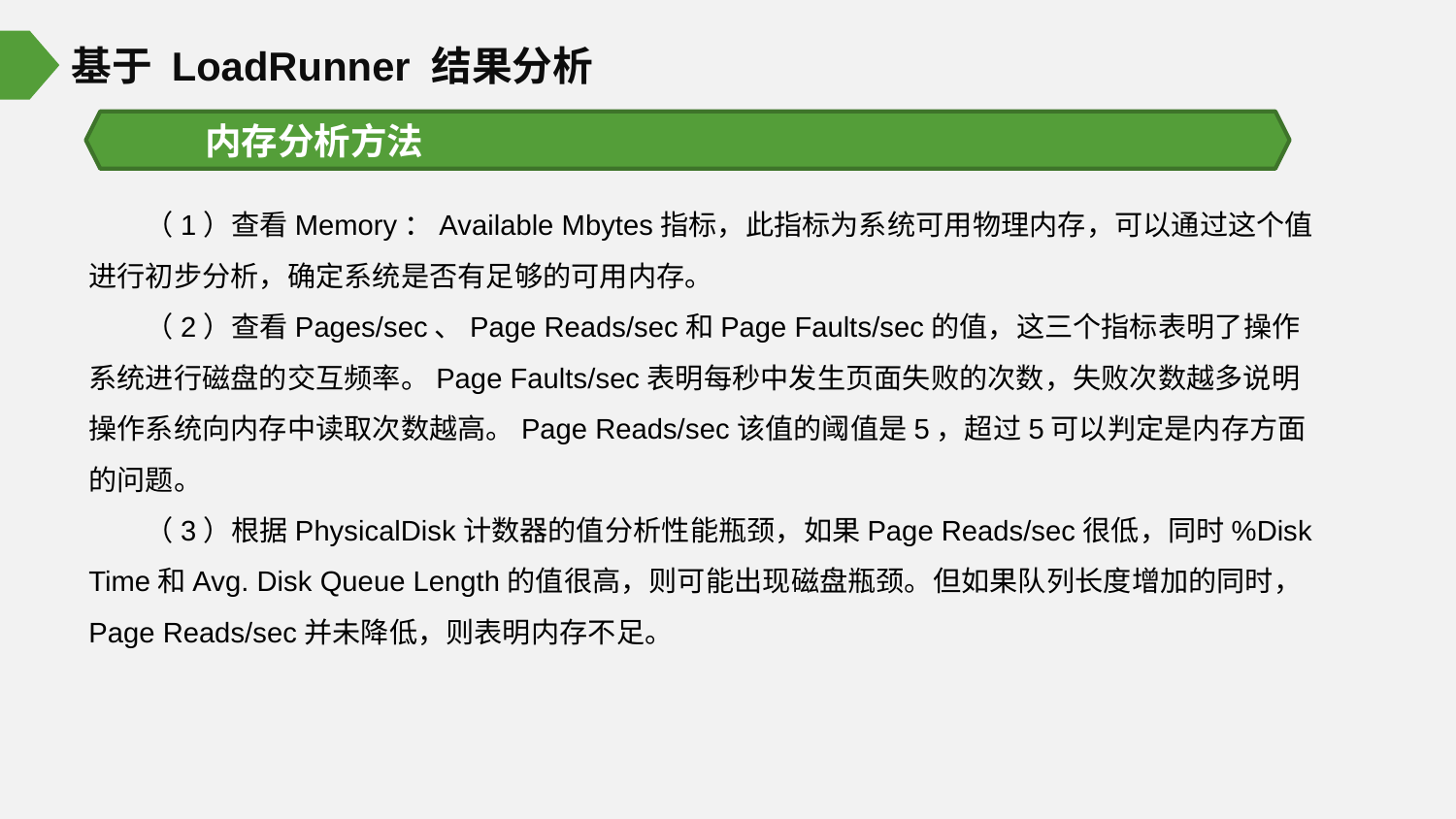

基于 LoadRunner 结果分析
内存分析方法
（1）查看Memory：Available Mbytes指标，此指标为系统可用物理内存，可以通过这个值进行初步分析，确定系统是否有足够的可用内存。
（2）查看Pages/sec、Page Reads/sec和Page Faults/sec的值，这三个指标表明了操作系统进行磁盘的交互频率。Page Faults/sec表明每秒中发生页面失败的次数，失败次数越多说明操作系统向内存中读取次数越高。Page Reads/sec该值的阈值是5，超过5可以判定是内存方面的问题。
（3）根据PhysicalDisk计数器的值分析性能瓶颈，如果Page Reads/sec很低，同时%Disk Time和Avg. Disk Queue Length的值很高，则可能出现磁盘瓶颈。但如果队列长度增加的同时，Page Reads/sec并未降低，则表明内存不足。